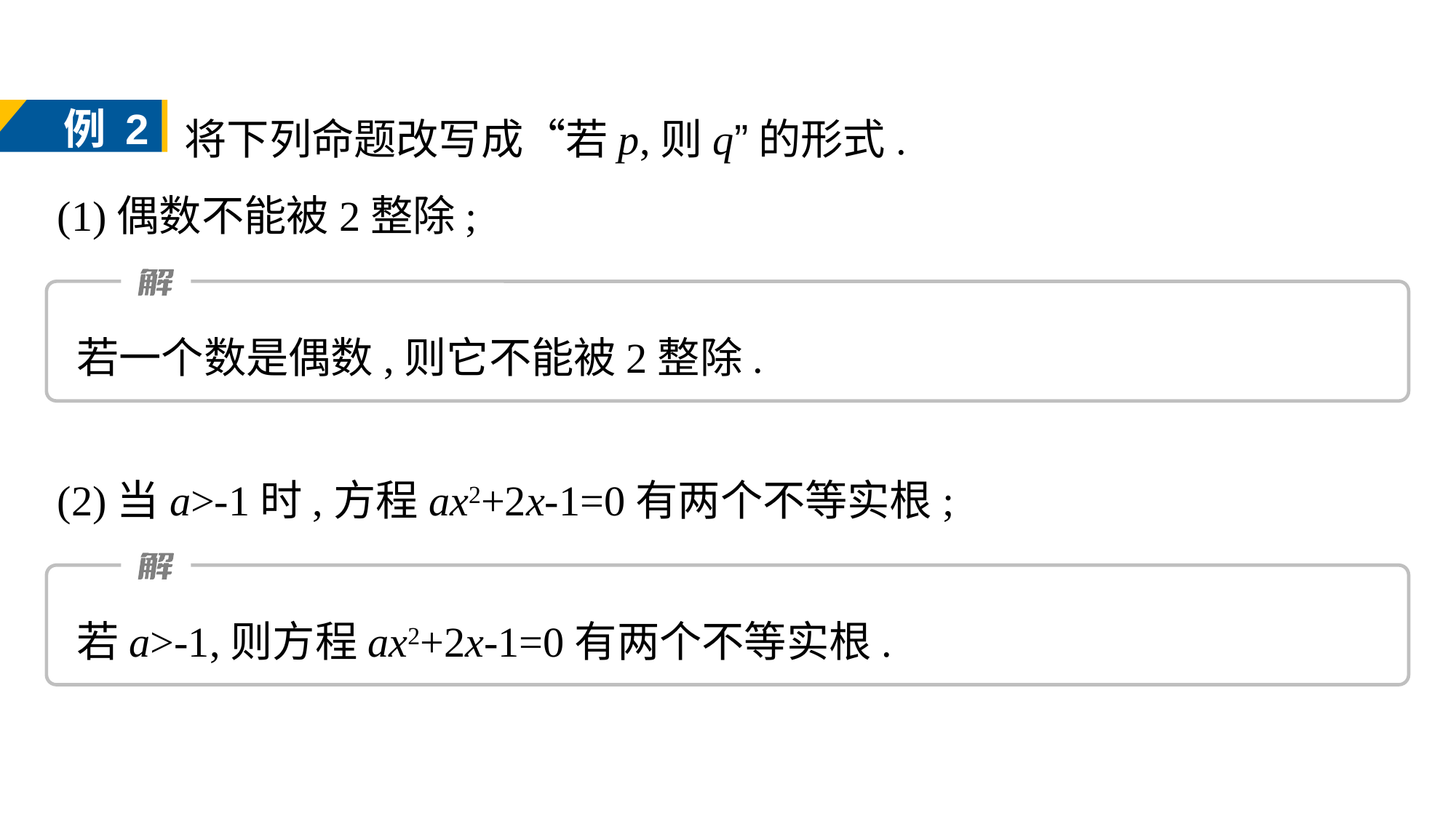

将下列命题改写成“若p,则q”的形式.
(1)偶数不能被2整除;
例 2

若一个数是偶数,则它不能被2整除.
(2)当a>-1时,方程ax2+2x-1=0有两个不等实根;

若a>-1,则方程ax2+2x-1=0有两个不等实根.